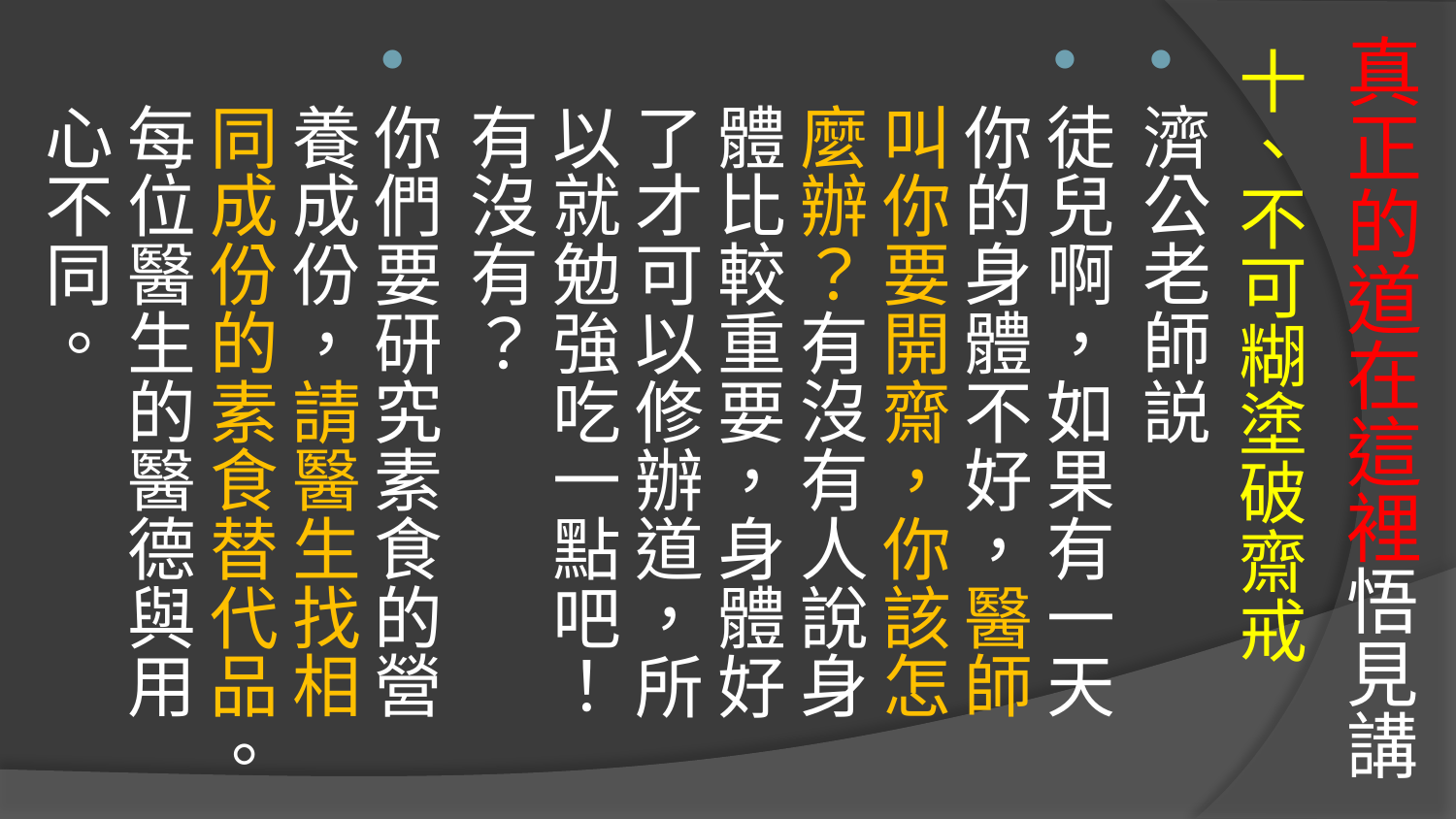

# 真正的道在這裡悟見講
十、不可糊塗破齋戒
濟公老師説
徒兒啊，如果有一天你的身體不好，醫師叫你要開齋，你該怎麼辦？有沒有人說身體比較重要，身體好了才可以修辦道，所以就勉強吃一點吧！有沒有？
你們要研究素食的營養成份，請醫生找相同成份的素食替代品。每位醫生的醫德與用心不同。